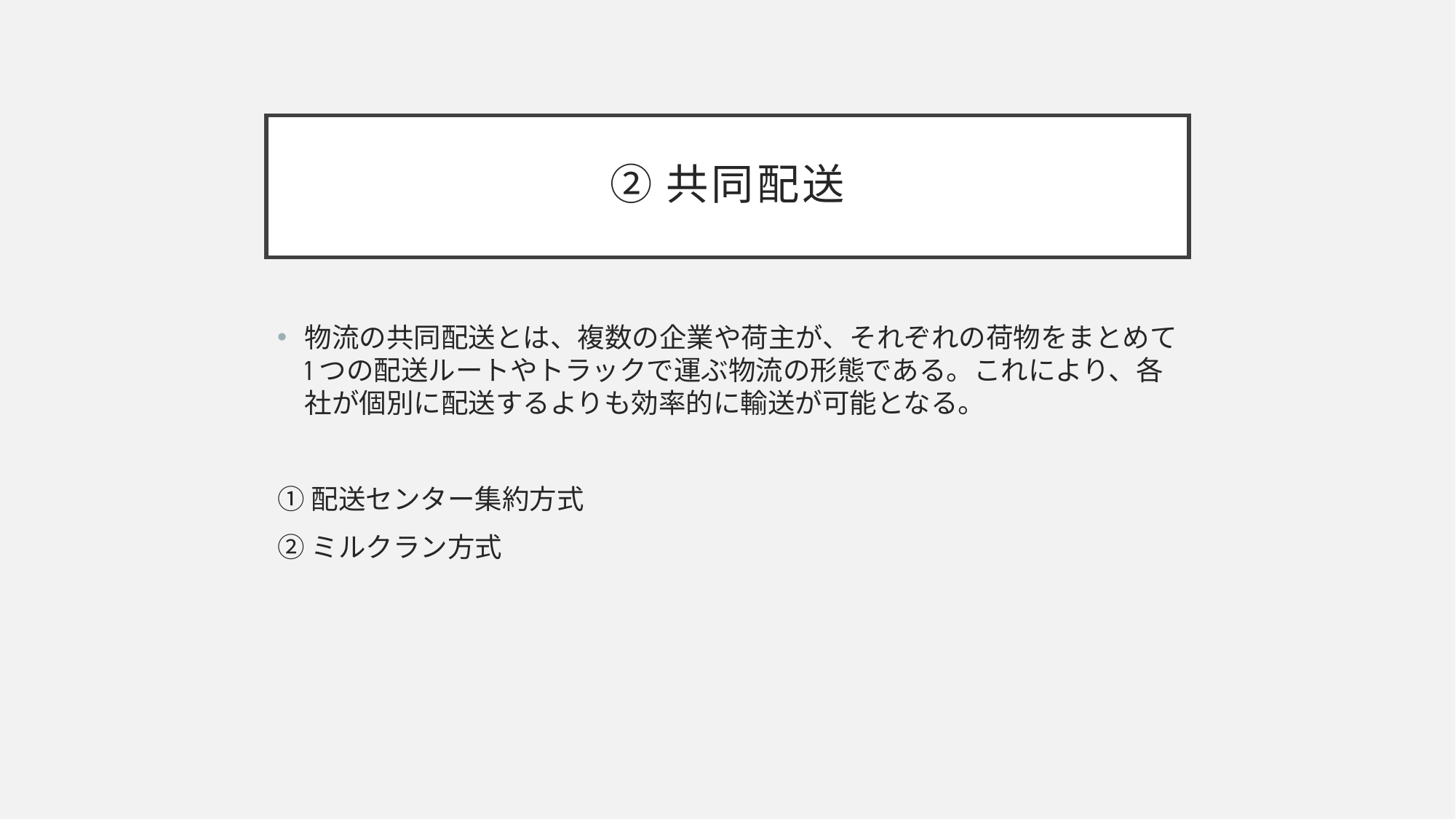

# ②共同配送
物流の共同配送とは、複数の企業や荷主が、それぞれの荷物をまとめて1つの配送ルートやトラックで運ぶ物流の形態である。これにより、各社が個別に配送するよりも効率的に輸送が可能となる。

①配送センター集約方式
②ミルクラン方式